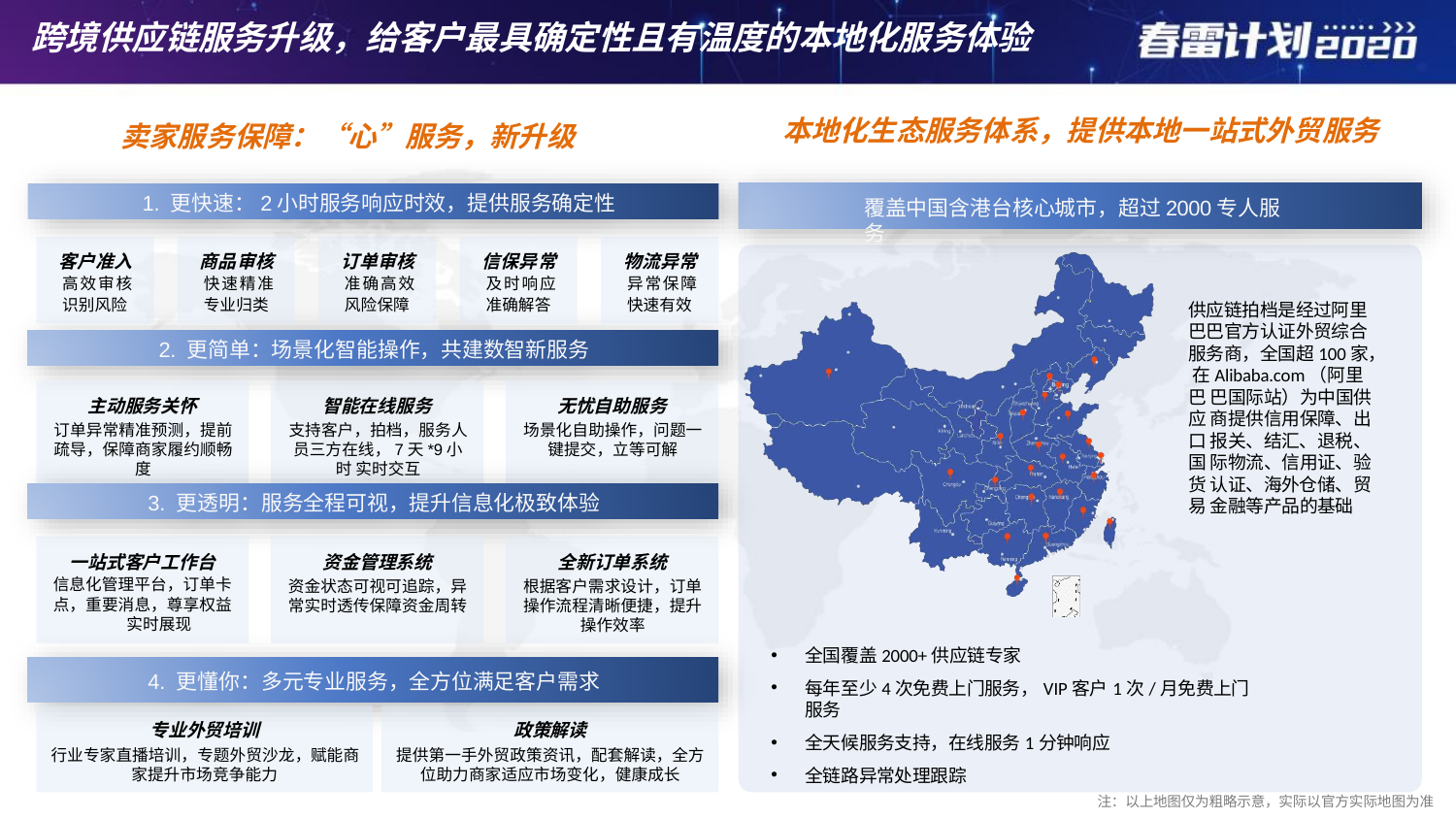

# 跨境供应链服务升级，给客户最具确定性且有温度的本地化服务体验
本地化生态服务体系，提供本地一站式外贸服务
卖家服务保障：“心”服务，新升级

1. 更快速：2小时服务响应时效，提供服务确定性
覆盖中国含港台核心城市，超过2000专人服务

客户准入 高效审核 识别风险
商品审核 快速精准 专业归类
订单审核 准确高效 风险保障
信保异常 及时响应 准确解答
物流异常 异常保障 快速有效

供应链拍档是经过阿里 巴巴官方认证外贸综合 服务商，全国超100家， 在Alibaba.com（阿里巴 巴国际站）为中国供应 商提供信用保障、出口 报关、结汇、退税、国 际物流、信用证、验货 认证、海外仓储、贸易 金融等产品的基础

2. 更简单：场景化智能操作，共建数智新服务

主动服务关怀
订单异常精准预测，提前 疏导，保障商家履约顺畅 度
智能在线服务
支持客户，拍档，服务人 员三方在线，7天*9小时 实时交互
无忧自助服务
场景化自助操作，问题一 键提交，立等可解

3. 更透明：服务全程可视，提升信息化极致体验

一站式客户工作台 信息化管理平台，订单卡 点，重要消息，尊享权益
实时展现
资金管理系统
资金状态可视可追踪，异
常实时透传保障资金周转
全新订单系统
根据客户需求设计，订单 操作流程清晰便捷，提升 操作效率

全国覆盖2000+供应链专家
每年至少4次免费上门服务，VIP客户1次/月免费上门服务
全天候服务支持，在线服务1分钟响应
全链路异常处理跟踪

4. 更懂你：多元专业服务，全方位满足客户需求

专业外贸培训
行业专家直播培训，专题外贸沙龙，赋能商
家提升市场竞争能力
政策解读
提供第一手外贸政策资讯，配套解读，全方
位助力商家适应市场变化，健康成长
注：以上地图仅为粗略示意，实际以官方实际地图为准